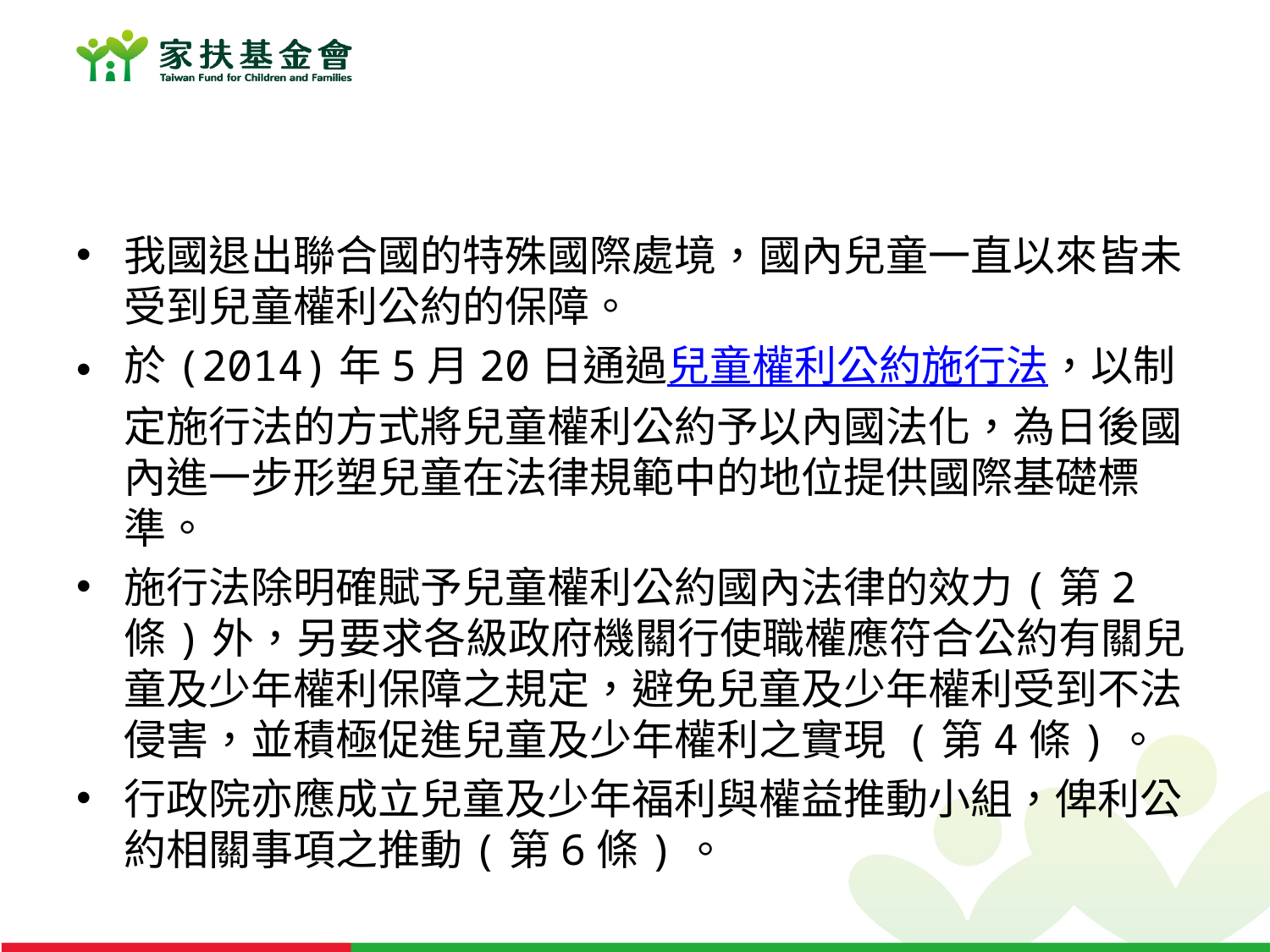

#
我國退出聯合國的特殊國際處境，國內兒童一直以來皆未受到兒童權利公約的保障。
於(2014)年5月20日通過兒童權利公約施行法，以制定施行法的方式將兒童權利公約予以內國法化，為日後國內進一步形塑兒童在法律規範中的地位提供國際基礎標準。
施行法除明確賦予兒童權利公約國內法律的效力(第2條)外，另要求各級政府機關行使職權應符合公約有關兒童及少年權利保障之規定，避免兒童及少年權利受到不法侵害，並積極促進兒童及少年權利之實現 (第4條)。
行政院亦應成立兒童及少年福利與權益推動小組，俾利公約相關事項之推動(第6條)。